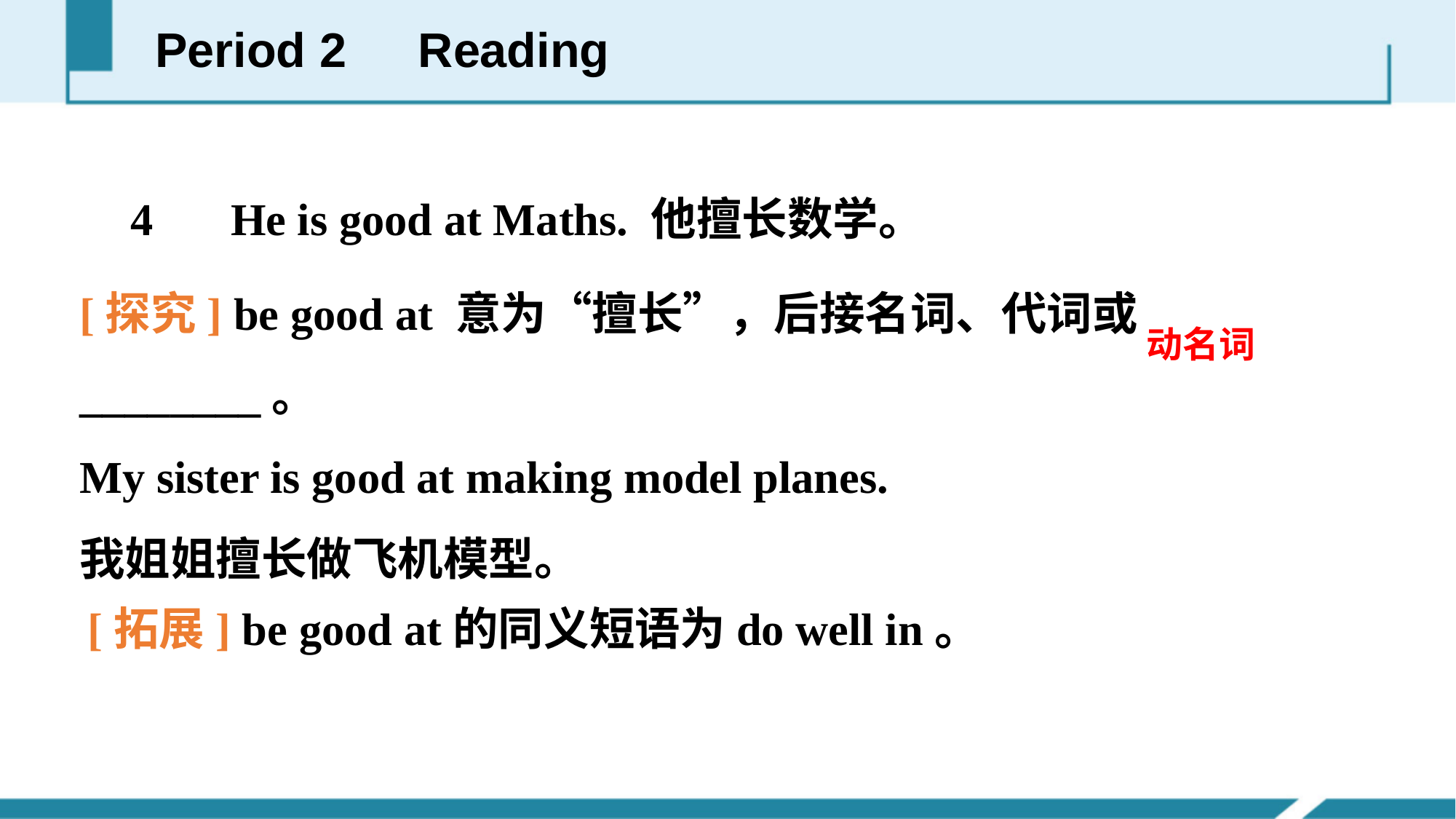

Period 2　Reading
　4　 He is good at Maths. 他擅长数学。
[探究] be good at 意为“擅长”，后接名词、代词或________。
My sister is good at making model planes.
我姐姐擅长做飞机模型。
动名词
[拓展] be good at的同义短语为do well in。